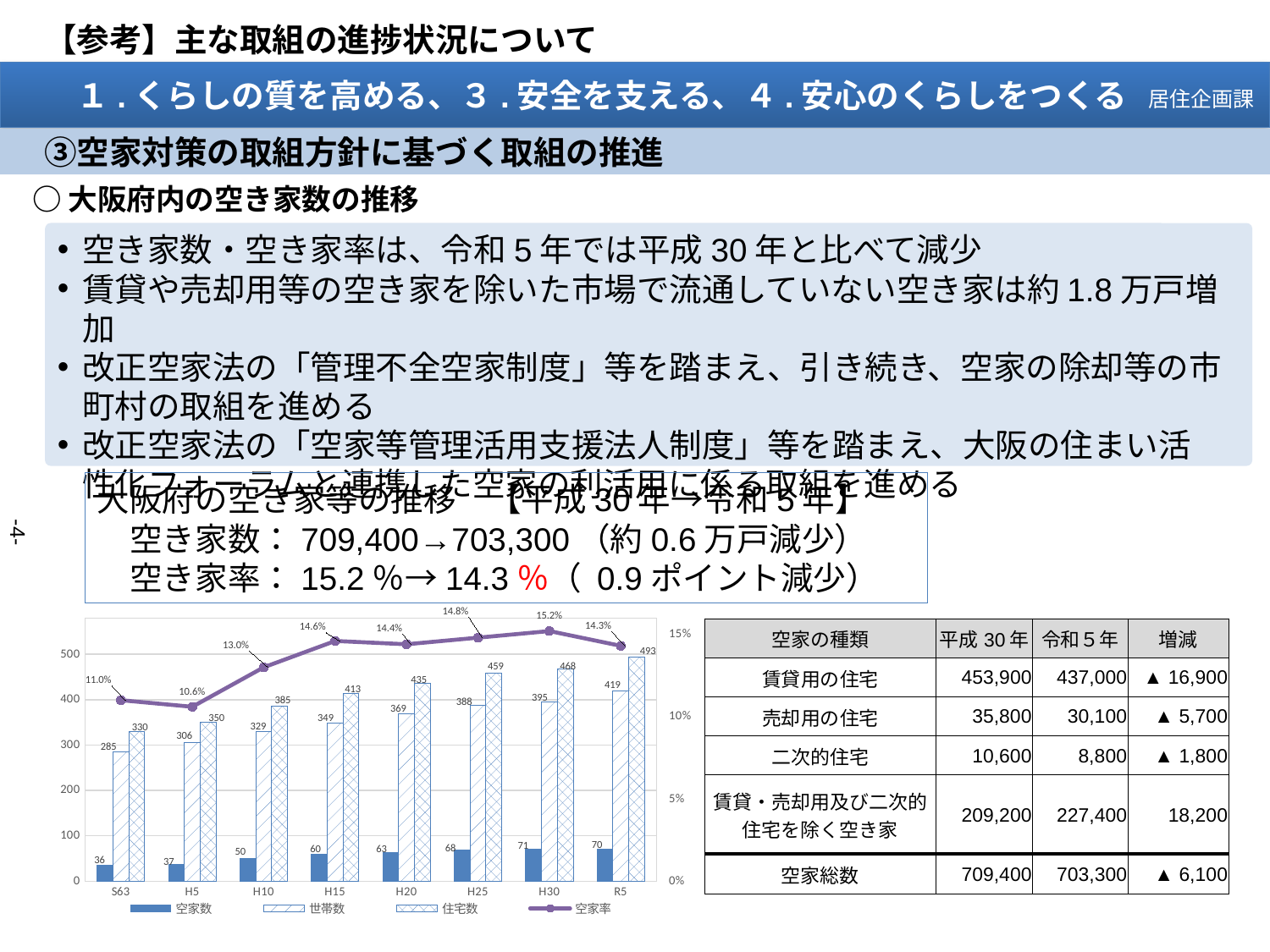

【参考】主な取組の進捗状況について
　　１.くらしの質を高める、３.安全を支える、４.安心のくらしをつくる
居住企画課
　③空家対策の取組方針に基づく取組の推進
   ○大阪府内の空き家数の推移

空き家数・空き家率は、令和5年では平成30年と比べて減少
賃貸や売却用等の空き家を除いた市場で流通していない空き家は約1.8万戸増加
改正空家法の「管理不全空家制度」等を踏まえ、引き続き、空家の除却等の市町村の取組を進める
改正空家法の「空家等管理活用支援法人制度」等を踏まえ、大阪の住まい活性化フォーラムと連携した空家の利活用に係る取組を進める
大阪府の空き家等の推移　【平成30年→令和5年】
　空き家数：709,400→703,300（約0.6万戸減少）
　空き家率：15.2％→14.3％（ 0.9ポイント減少）
-4-

### Chart

| Category | 空家数 | 世帯数 | 住宅数 | 空家率 |
|---|---|---|---|---|
| S63 | 36.0 | 285.0 | 330.0 | 0.11 |
| H5 | 37.0 | 306.0 | 350.0 | 0.106 |
| H10 | 50.0 | 329.0 | 385.0 | 0.13 |
| H15 | 60.0 | 349.0 | 413.0 | 0.146 |
| H20 | 63.0 | 369.0 | 435.0 | 0.144 |
| H25 | 68.0 | 388.0 | 459.0 | 0.148 |
| H30 | 71.0 | 395.0 | 468.0 | 0.152 |
| R5 | 70.0 | 419.0 | 493.0 | 0.143 |
| 空家の種類 | 平成30年 | 令和５年 | 増減 |
| --- | --- | --- | --- |
| 賃貸用の住宅 | 453,900 | 437,000 | ▲ 16,900 |
| 売却用の住宅 | 35,800 | 30,100 | ▲ 5,700 |
| 二次的住宅 | 10,600 | 8,800 | ▲ 1,800 |
| 賃貸・売却用及び二次的 住宅を除く空き家 | 209,200 | 227,400 | 18,200 |
| 空家総数 | 709,400 | 703,300 | ▲ 6,100 |